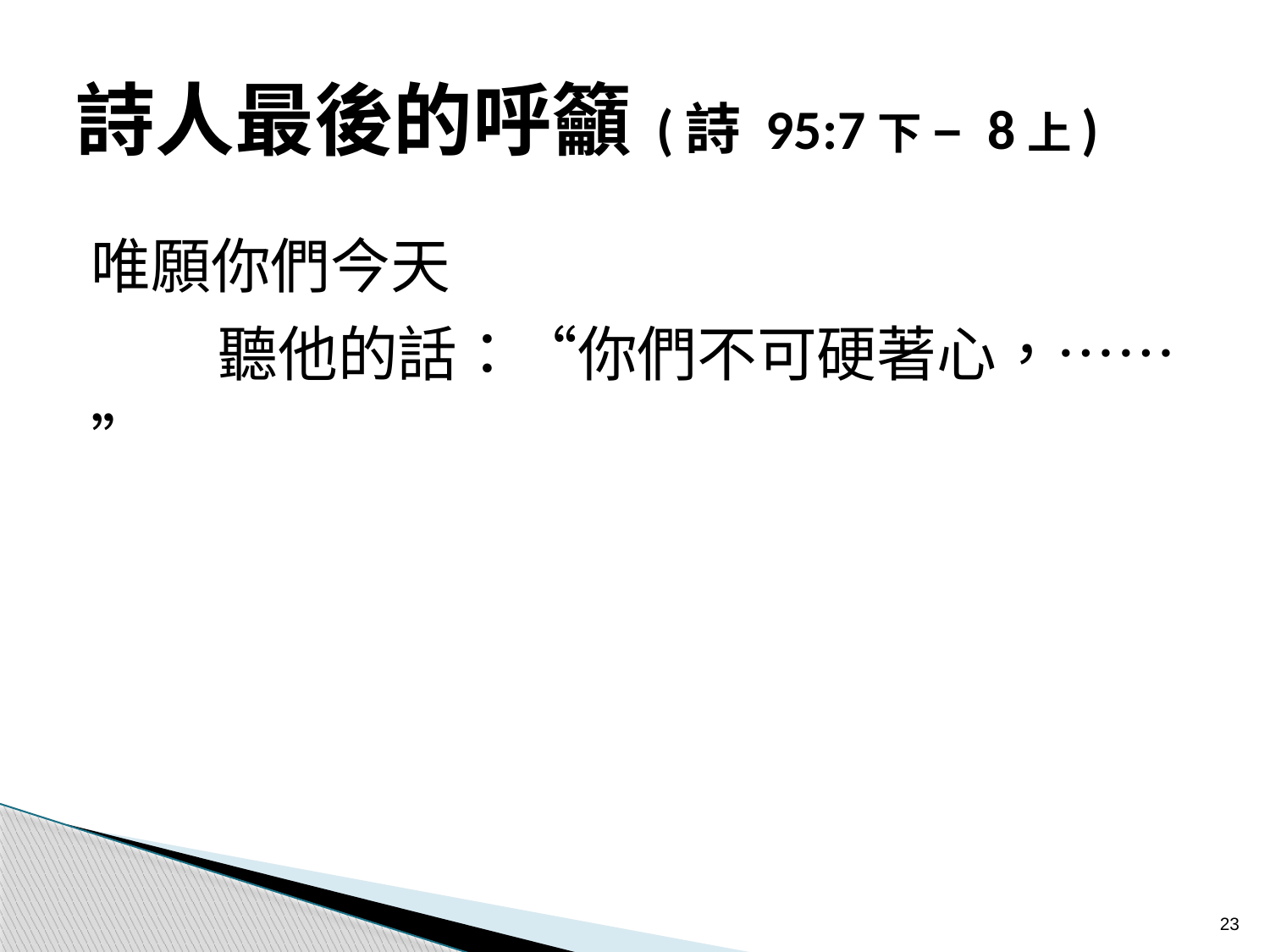

# 詩人最後的呼籲 (詩 95:7下 – 8上)
唯願你們今天
	聽他的話：“你們不可硬著心，……”

23